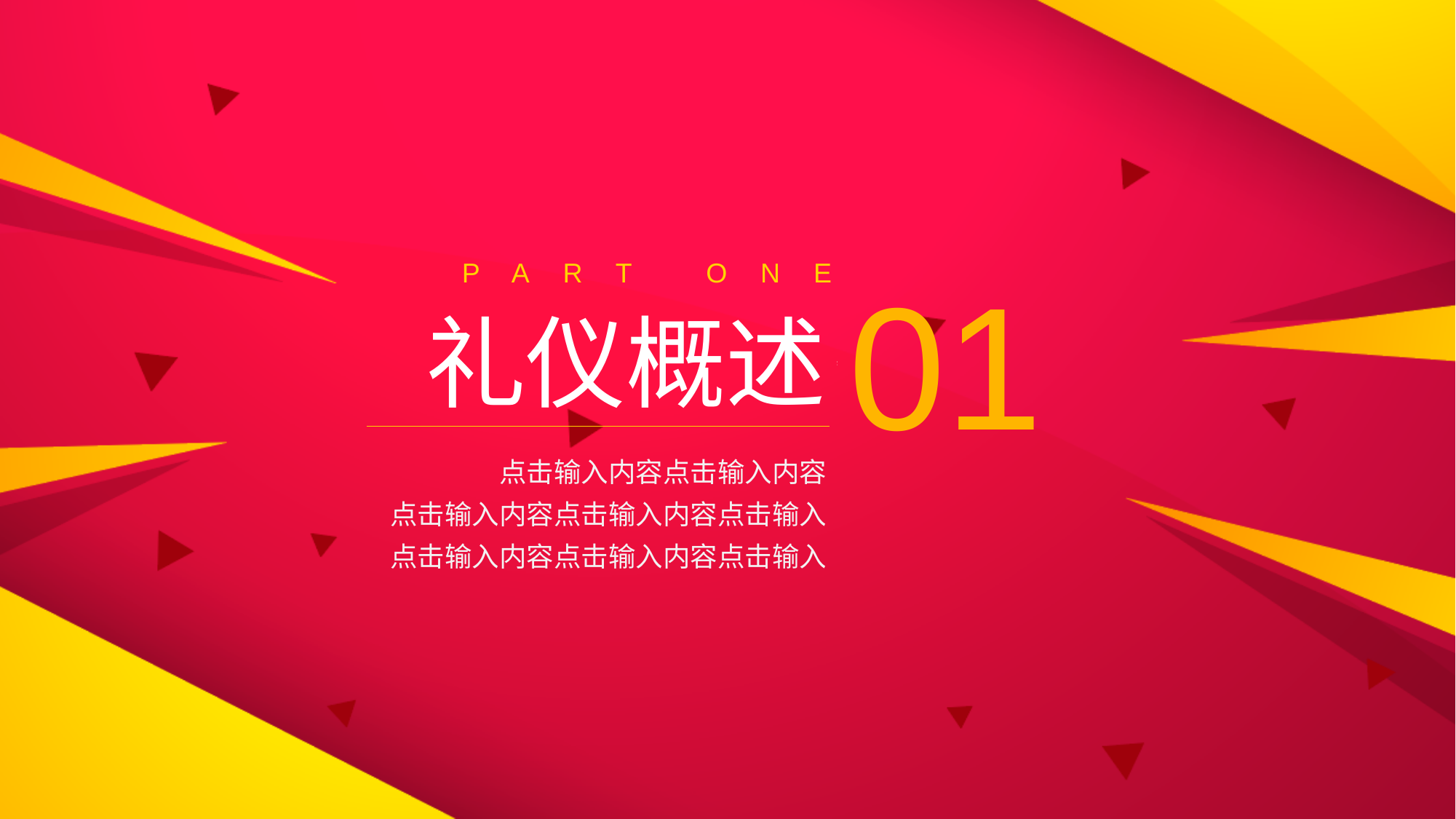

01
PART ONE
礼仪概述
点击输入内容点击输入内容
点击输入内容点击输入内容点击输入
点击输入内容点击输入内容点击输入